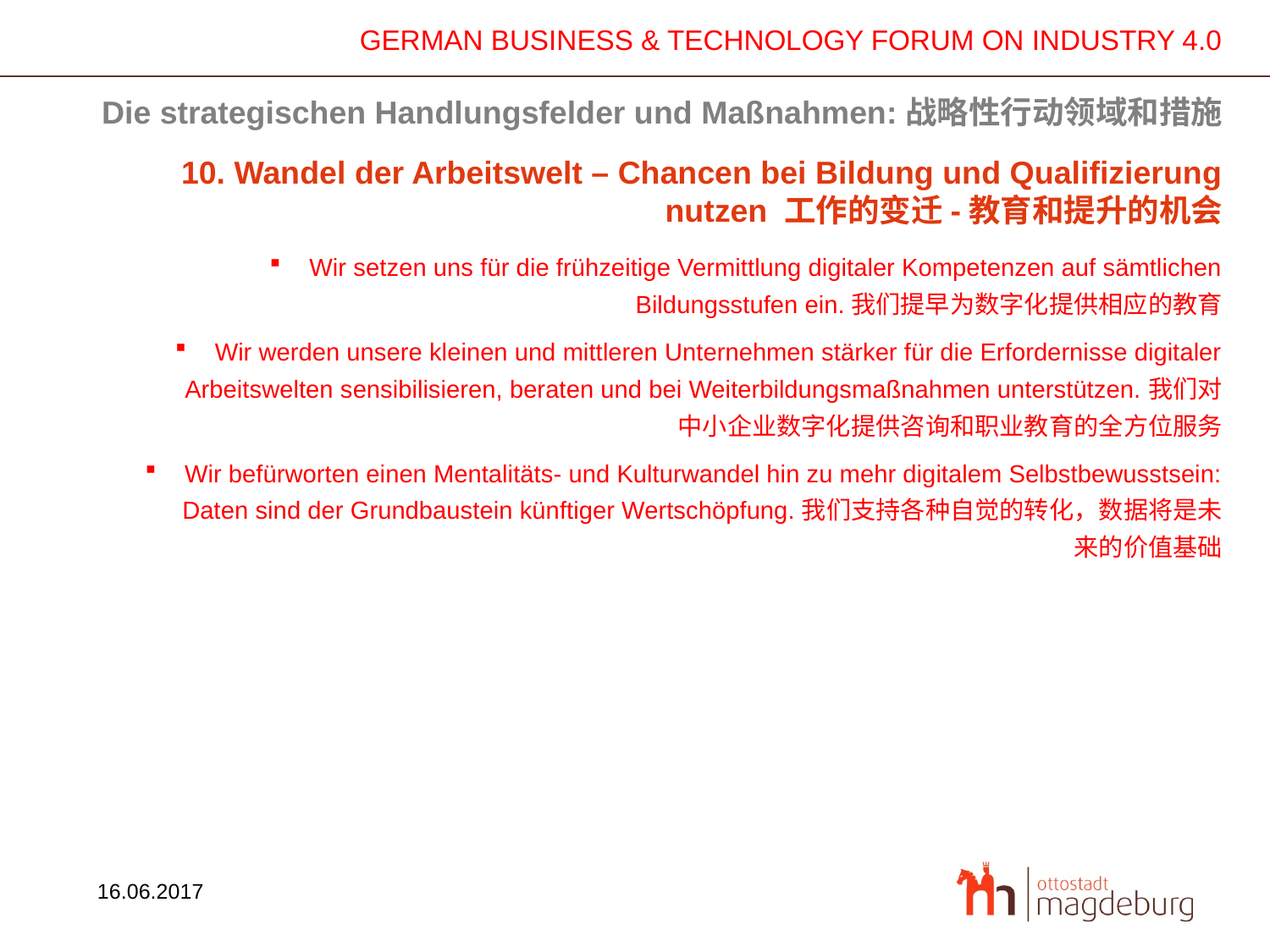

Die strategischen Handlungsfelder und Maßnahmen:战略性行动领域和措施

10. Wandel der Arbeitswelt – Chancen bei Bildung und Qualifizierung nutzen 工作的变迁-教育和提升的机会
Wir setzen uns für die frühzeitige Vermittlung digitaler Kompetenzen auf sämtlichen Bildungsstufen ein.我们提早为数字化提供相应的教育
Wir werden unsere kleinen und mittleren Unternehmen stärker für die Erfordernisse digitaler Arbeitswelten sensibilisieren, beraten und bei Weiterbildungsmaßnahmen unterstützen.我们对中小企业数字化提供咨询和职业教育的全方位服务
Wir befürworten einen Mentalitäts- und Kulturwandel hin zu mehr digitalem Selbstbewusstsein: Daten sind der Grundbaustein künftiger Wertschöpfung.我们支持各种自觉的转化，数据将是未来的价值基础